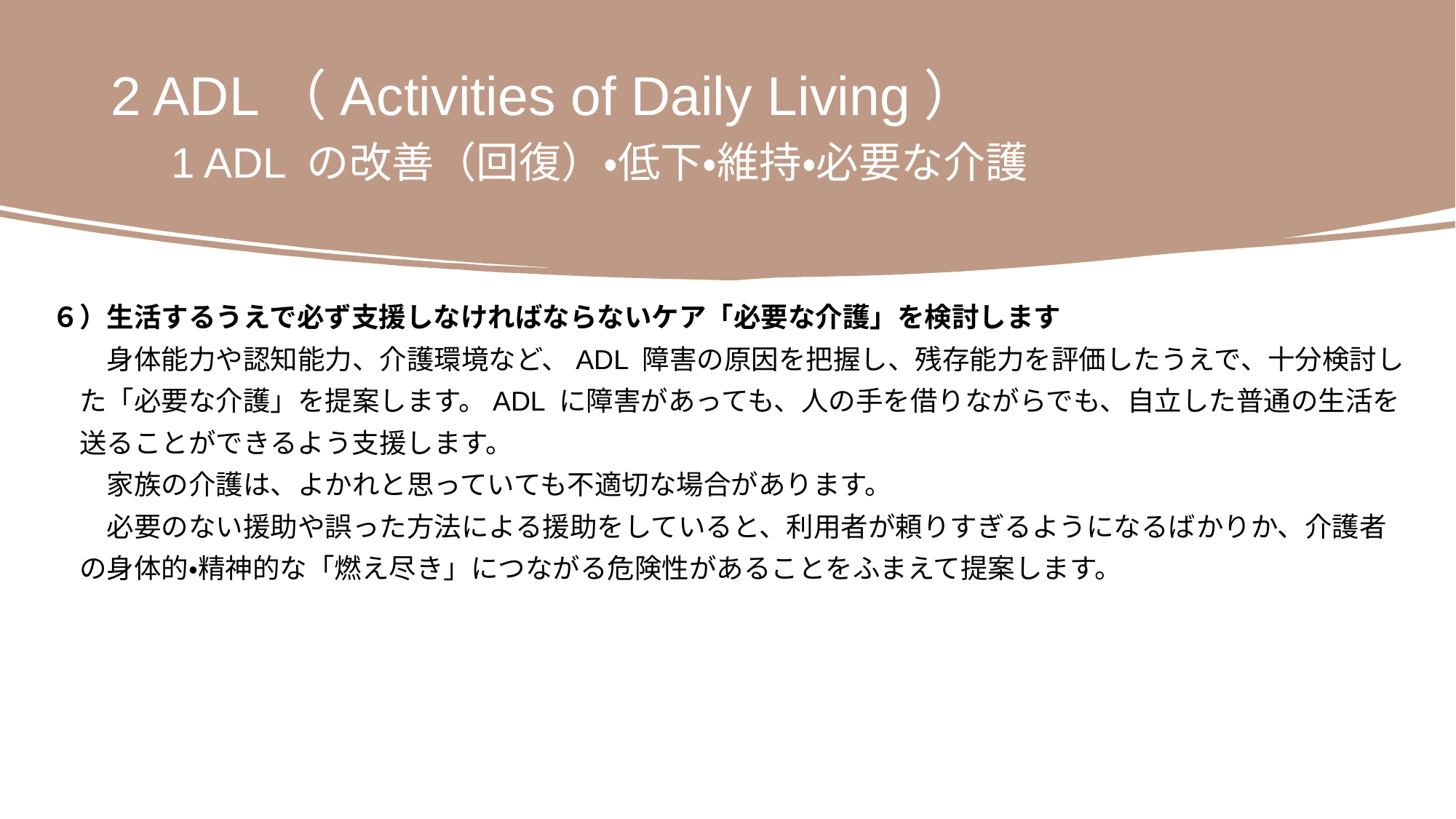

2 ADL（Activities of Daily Living）
　1 ADL の改善（回復）・低下・維持・必要な介護

６）生活するうえで必ず支援しなければならないケア「必要な介護」を検討します
　　身体能力や認知能力、介護環境など、ADL 障害の原因を把握し、残存能力を評価したうえで、十分検討し
　た「必要な介護」を提案します。ADL に障害があっても、人の手を借りながらでも、自立した普通の生活を
　送ることができるよう支援します。
　　家族の介護は、よかれと思っていても不適切な場合があります。
　　必要のない援助や誤った方法による援助をしていると、利用者が頼りすぎるようになるばかりか、介護者
　の身体的・精神的な「燃え尽き」につながる危険性があることをふまえて提案します。